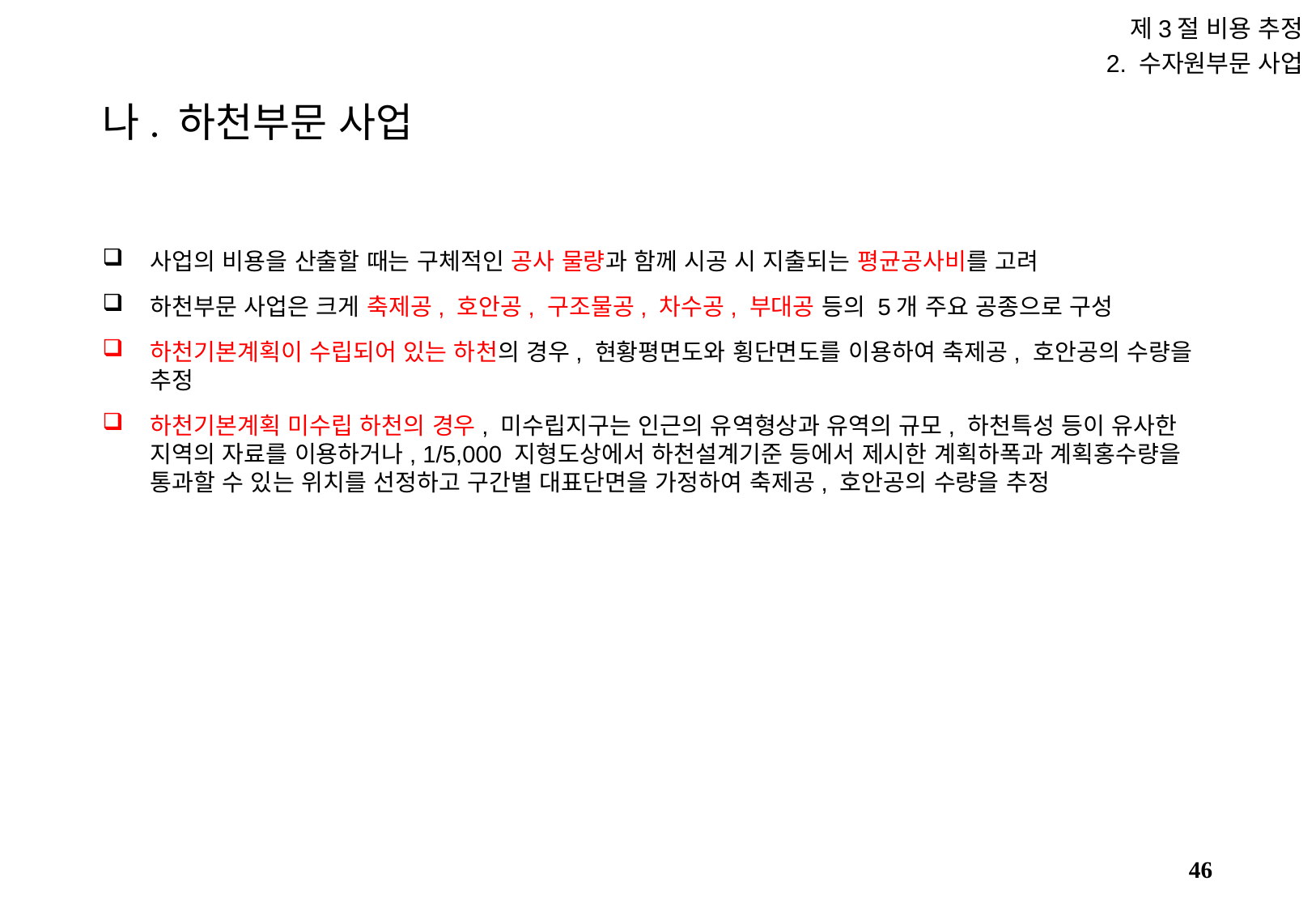

제3절 비용 추정
2. 수자원부문 사업
# 나. 하천부문 사업
사업의 비용을 산출할 때는 구체적인 공사 물량과 함께 시공 시 지출되는 평균공사비를 고려
하천부문 사업은 크게 축제공, 호안공, 구조물공, 차수공, 부대공 등의 5개 주요 공종으로 구성
하천기본계획이 수립되어 있는 하천의 경우, 현황평면도와 횡단면도를 이용하여 축제공, 호안공의 수량을 추정
하천기본계획 미수립 하천의 경우, 미수립지구는 인근의 유역형상과 유역의 규모, 하천특성 등이 유사한 지역의 자료를 이용하거나, 1/5,000 지형도상에서 하천설계기준 등에서 제시한 계획하폭과 계획홍수량을 통과할 수 있는 위치를 선정하고 구간별 대표단면을 가정하여 축제공, 호안공의 수량을 추정
46